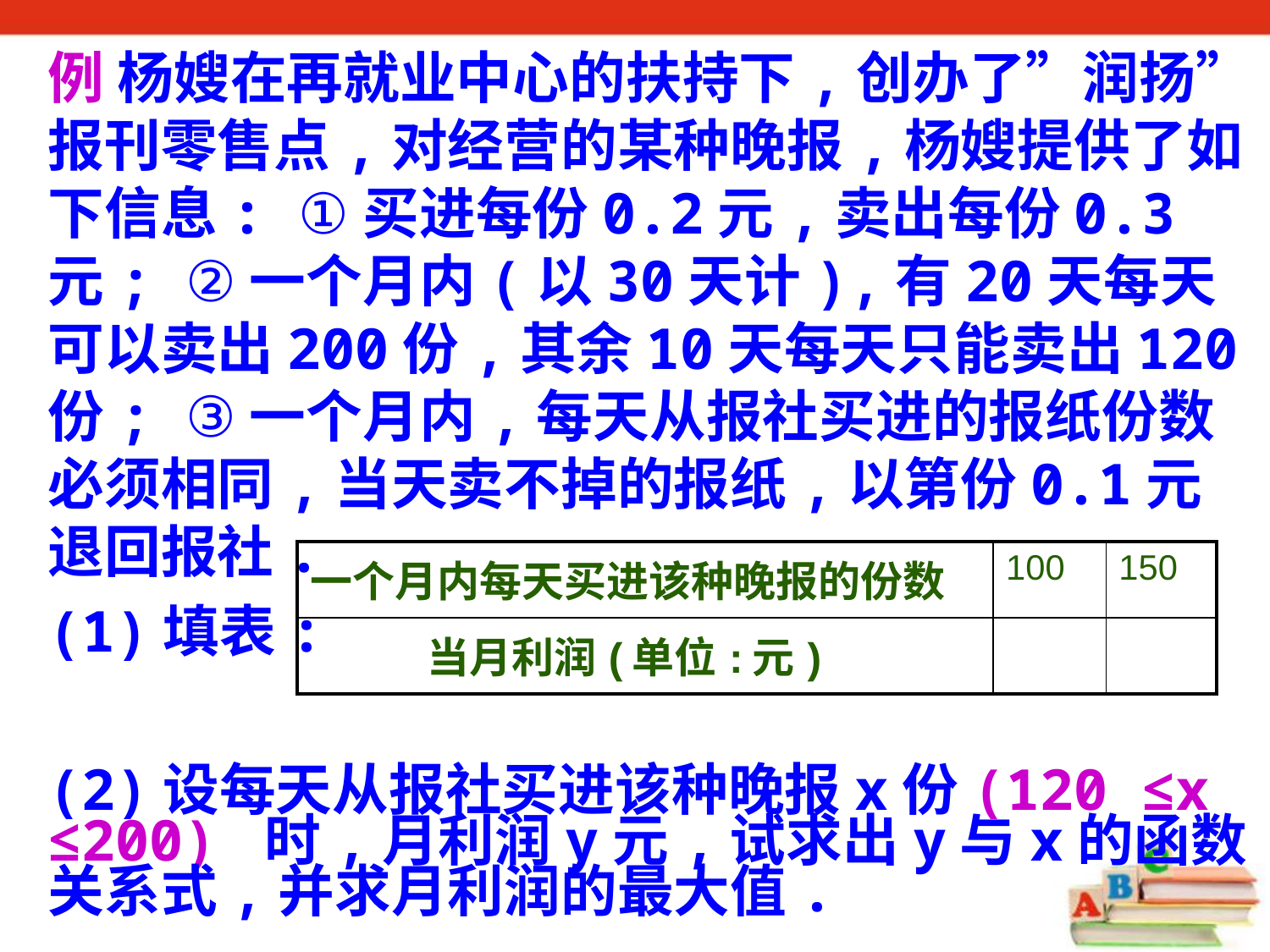

例 杨嫂在再就业中心的扶持下,创办了”润扬”报刊零售点,对经营的某种晚报,杨嫂提供了如下信息: ①买进每份0.2元,卖出每份0.3元; ②一个月内(以30天计),有20天每天可以卖出200份,其余10天每天只能卖出120份; ③一个月内,每天从报社买进的报纸份数必须相同,当天卖不掉的报纸,以第份0.1元退回报社.
(1)填表:

(2)设每天从报社买进该种晚报x份(120 ≤x ≤200) 时,月利润y元,试求出y与x的函数关系式,并求月利润的最大值.
| 一个月内每天买进该种晚报的份数 | 100 | 150 |
| --- | --- | --- |
| 当月利润(单位:元) |  |  |